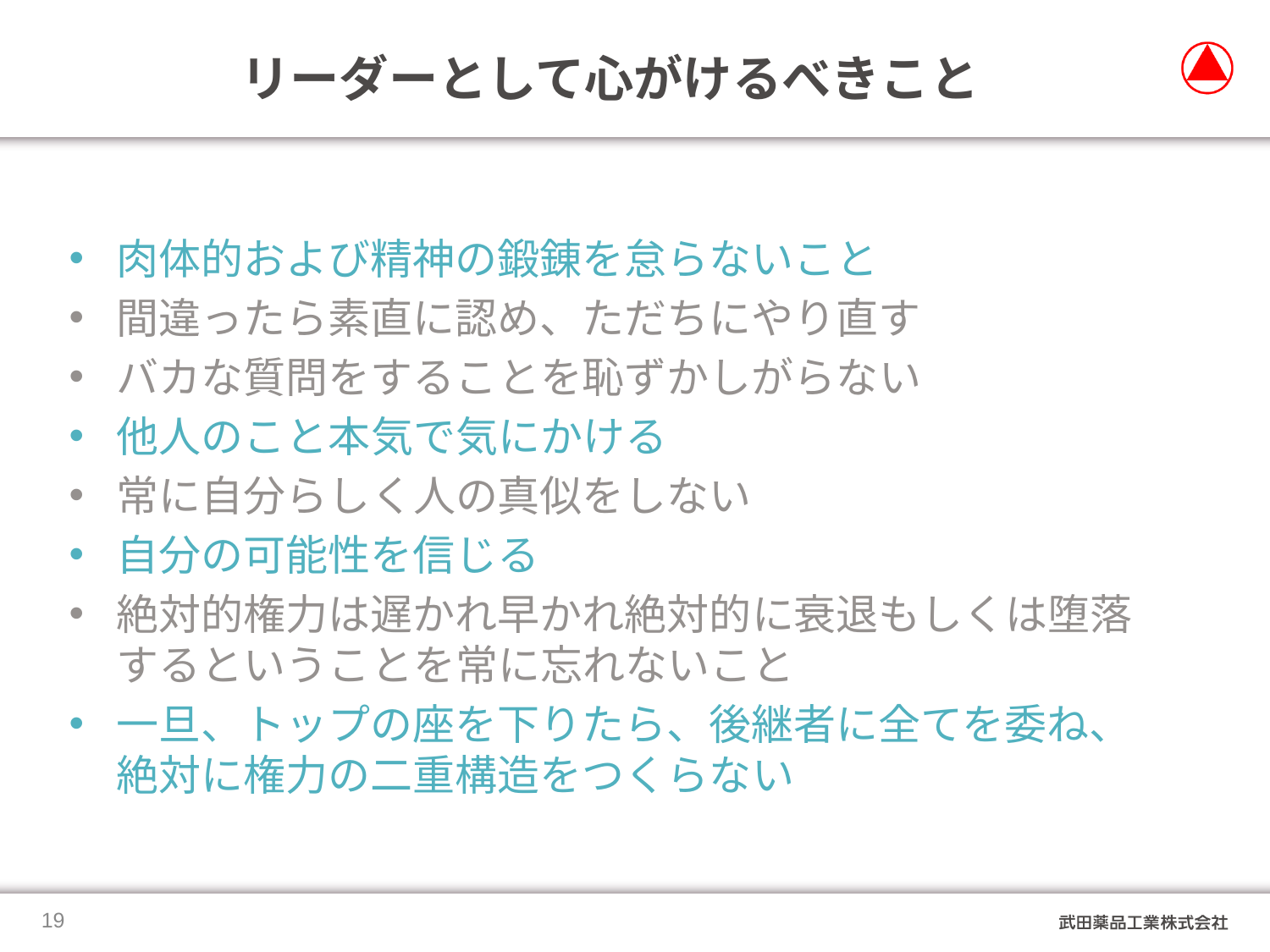

# リーダーとして心がけるべきこと
肉体的および精神の鍛錬を怠らないこと
間違ったら素直に認め、ただちにやり直す
バカな質問をすることを恥ずかしがらない
他人のこと本気で気にかける
常に自分らしく人の真似をしない
自分の可能性を信じる
絶対的権力は遅かれ早かれ絶対的に衰退もしくは堕落　するということを常に忘れないこと
一旦、トップの座を下りたら、後継者に全てを委ね、　絶対に権力の二重構造をつくらない
19